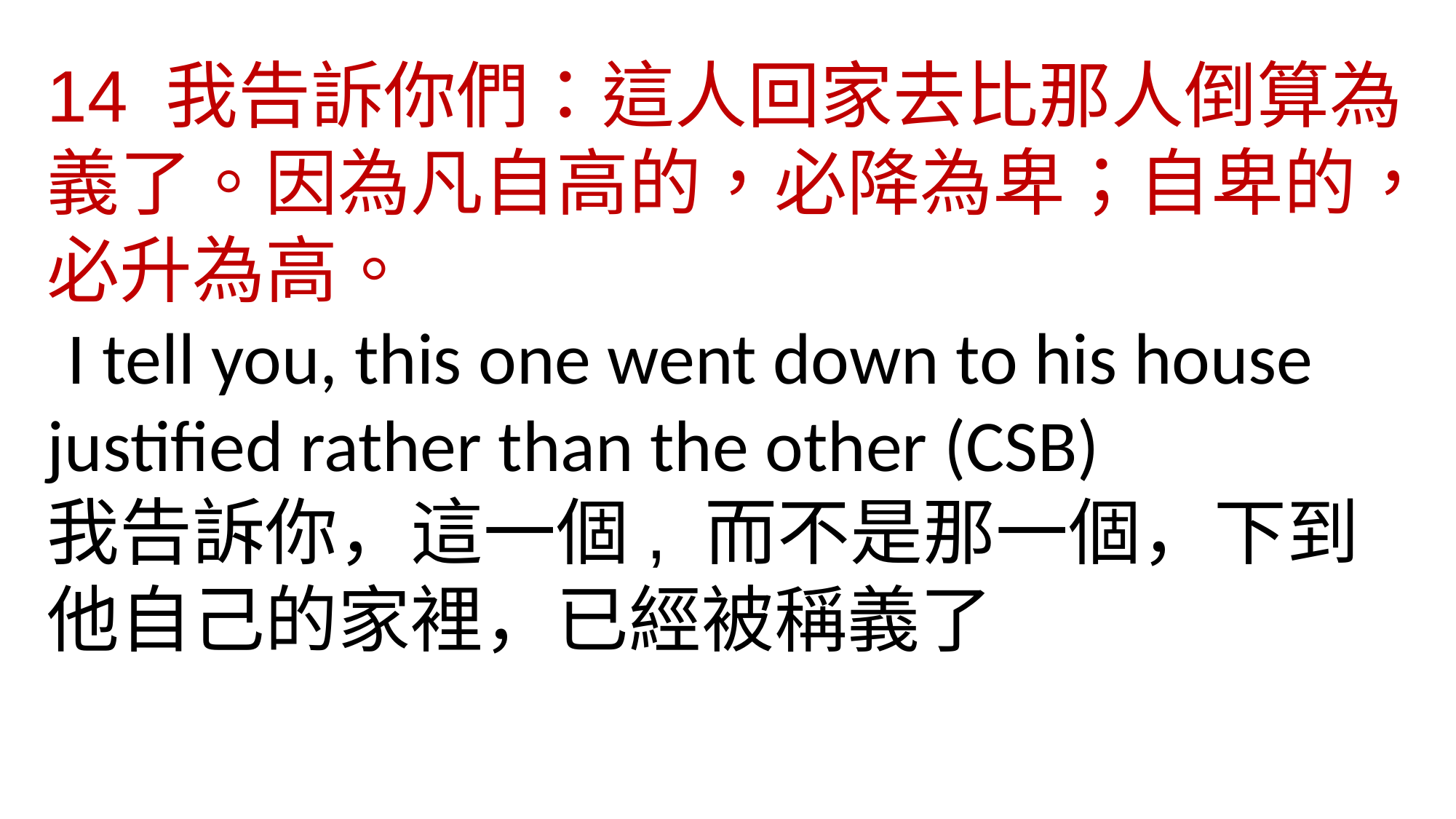

14 我告訴你們：這人回家去比那人倒算為義了。因為凡自高的，必降為卑；自卑的，必升為高。
 I tell you, this one went down to his house justified rather than the other (CSB)
我告訴你，這一個, 而不是那一個，下到他自己的家裡，已經被稱義了